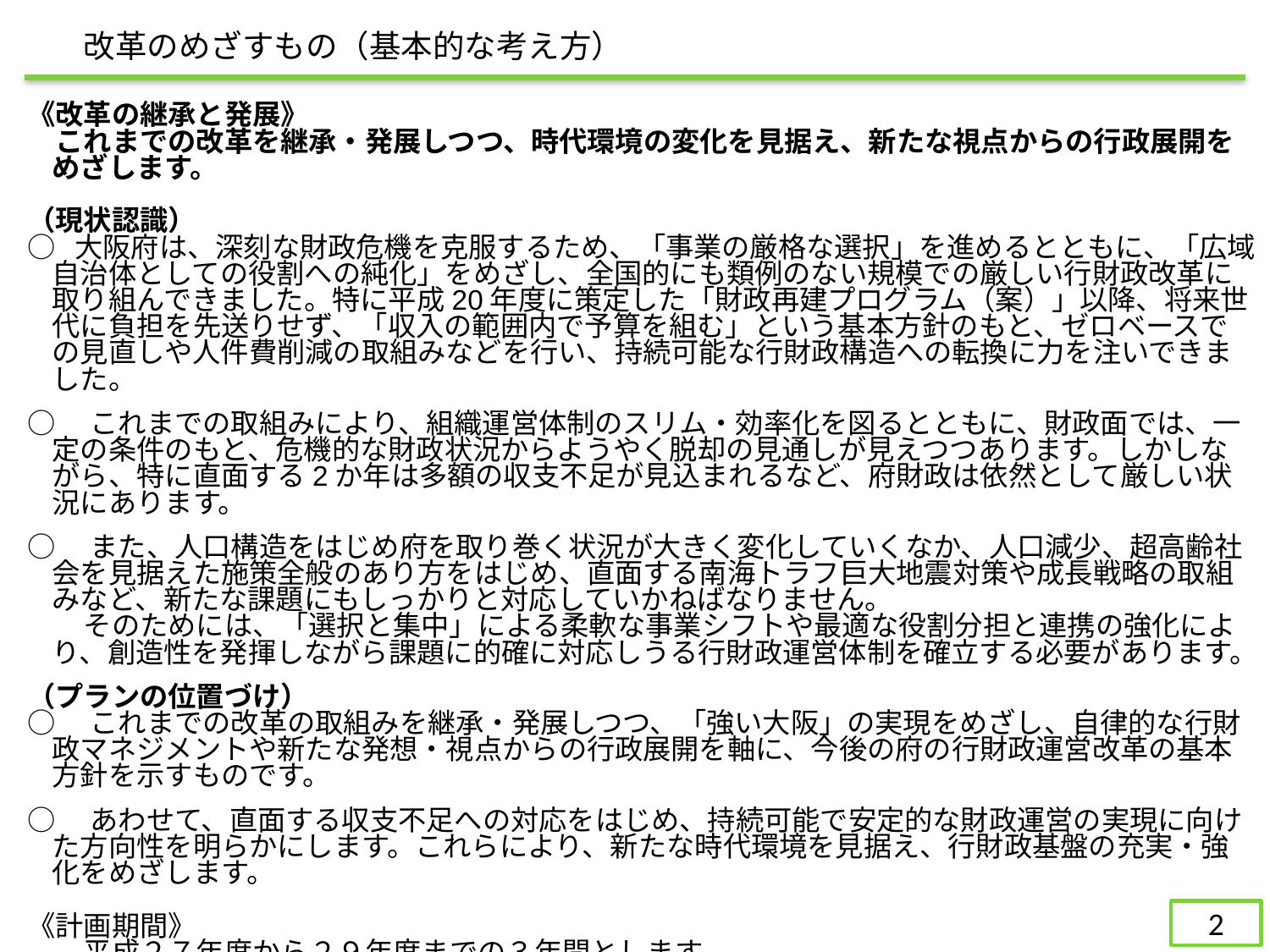

改革のめざすもの（基本的な考え方）
《改革の継承と発展》
　これまでの改革を継承・発展しつつ、時代環境の変化を見据え、新たな視点からの行政展開をめざします。

（現状認識）
○  大阪府は、深刻な財政危機を克服するため、「事業の厳格な選択」を進めるとともに、「広域自治体としての役割への純化」をめざし、全国的にも類例のない規模での厳しい行財政改革に取り組んできました。特に平成20年度に策定した「財政再建プログラム（案）」以降、将来世代に負担を先送りせず、「収入の範囲内で予算を組む」という基本方針のもと、ゼロベースでの見直しや人件費削減の取組みなどを行い、持続可能な行財政構造への転換に力を注いできました。

○　これまでの取組みにより、組織運営体制のスリム・効率化を図るとともに、財政面では、一定の条件のもと、危機的な財政状況からようやく脱却の見通しが見えつつあります。しかしながら、特に直面する2か年は多額の収支不足が見込まれるなど、府財政は依然として厳しい状況にあります。

○　また、人口構造をはじめ府を取り巻く状況が大きく変化していくなか、人口減少、超高齢社会を見据えた施策全般のあり方をはじめ、直面する南海トラフ巨大地震対策や成長戦略の取組みなど、新たな課題にもしっかりと対応していかねばなりません。
　　そのためには、「選択と集中」による柔軟な事業シフトや最適な役割分担と連携の強化により、創造性を発揮しながら課題に的確に対応しうる行財政運営体制を確立する必要があります。

（プランの位置づけ）
○　これまでの改革の取組みを継承・発展しつつ、「強い大阪」の実現をめざし、自律的な行財政マネジメントや新たな発想・視点からの行政展開を軸に、今後の府の行財政運営改革の基本方針を示すものです。

○　あわせて、直面する収支不足への対応をはじめ、持続可能で安定的な財政運営の実現に向けた方向性を明らかにします。これらにより、新たな時代環境を見据え、行財政基盤の充実・強化をめざします。

《計画期間》
　　平成２７年度から２９年度までの３年間とします。
　　本プランは新たな大都市制度も視野に入れながら、広域自治体としての行財政基盤の充実・強化を図るものです。今後の取組みに応じて、適宜、整合を図ります。

　　（※個別項目の工程表については、予算編成の状況等を踏まえ、プラン（案）の段階でお示しします。）
2